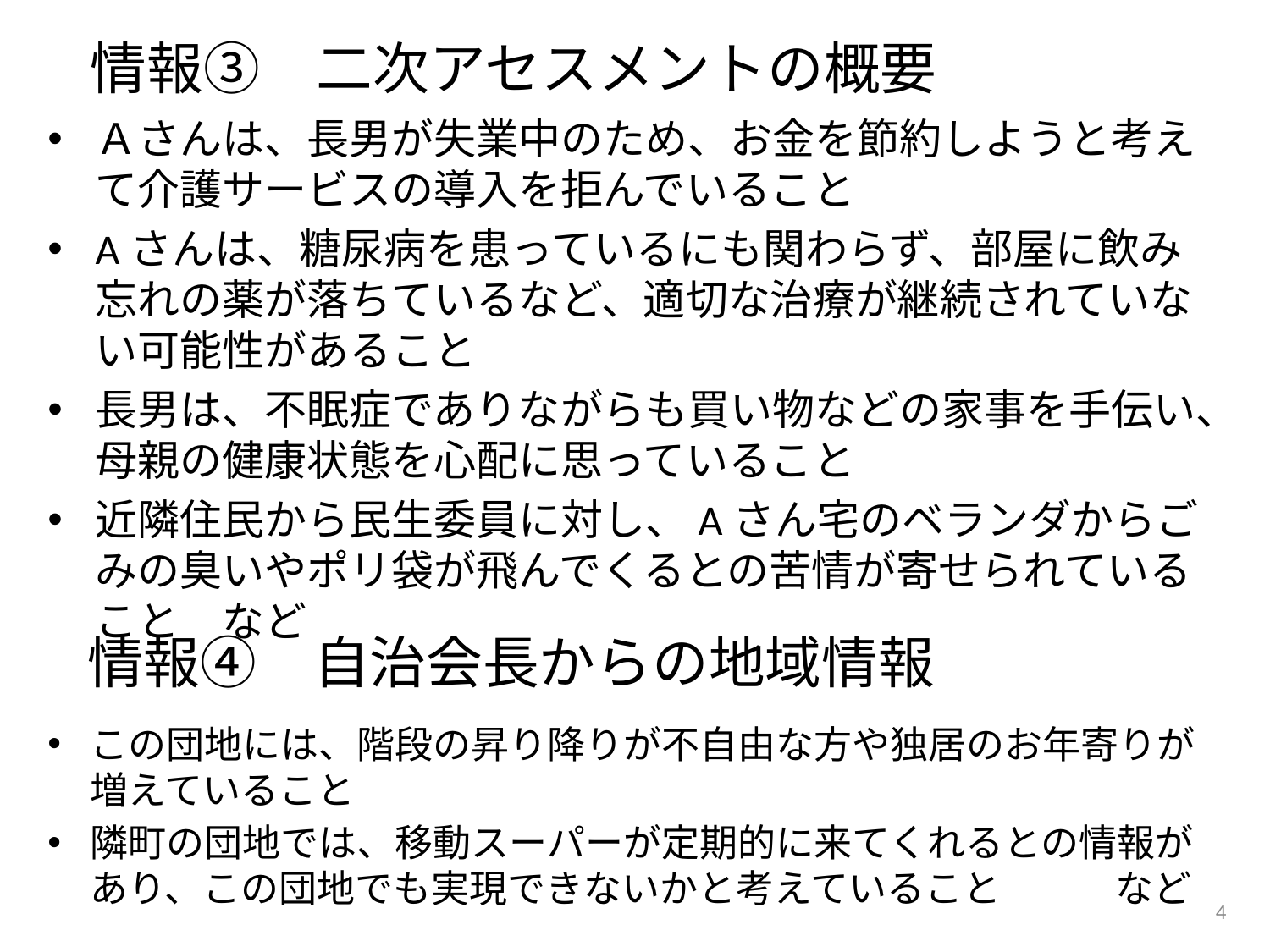

# 情報③　二次アセスメントの概要
Ａさんは、長男が失業中のため、お金を節約しようと考えて介護サービスの導入を拒んでいること
Aさんは、糖尿病を患っているにも関わらず、部屋に飲み忘れの薬が落ちているなど、適切な治療が継続されていない可能性があること
長男は、不眠症でありながらも買い物などの家事を手伝い、母親の健康状態を心配に思っていること
近隣住民から民生委員に対し、Aさん宅のベランダからごみの臭いやポリ袋が飛んでくるとの苦情が寄せられていること　など
　情報④　自治会長からの地域情報
この団地には、階段の昇り降りが不自由な方や独居のお年寄りが増えていること
隣町の団地では、移動スーパーが定期的に来てくれるとの情報があり、この団地でも実現できないかと考えていること　　　など
4